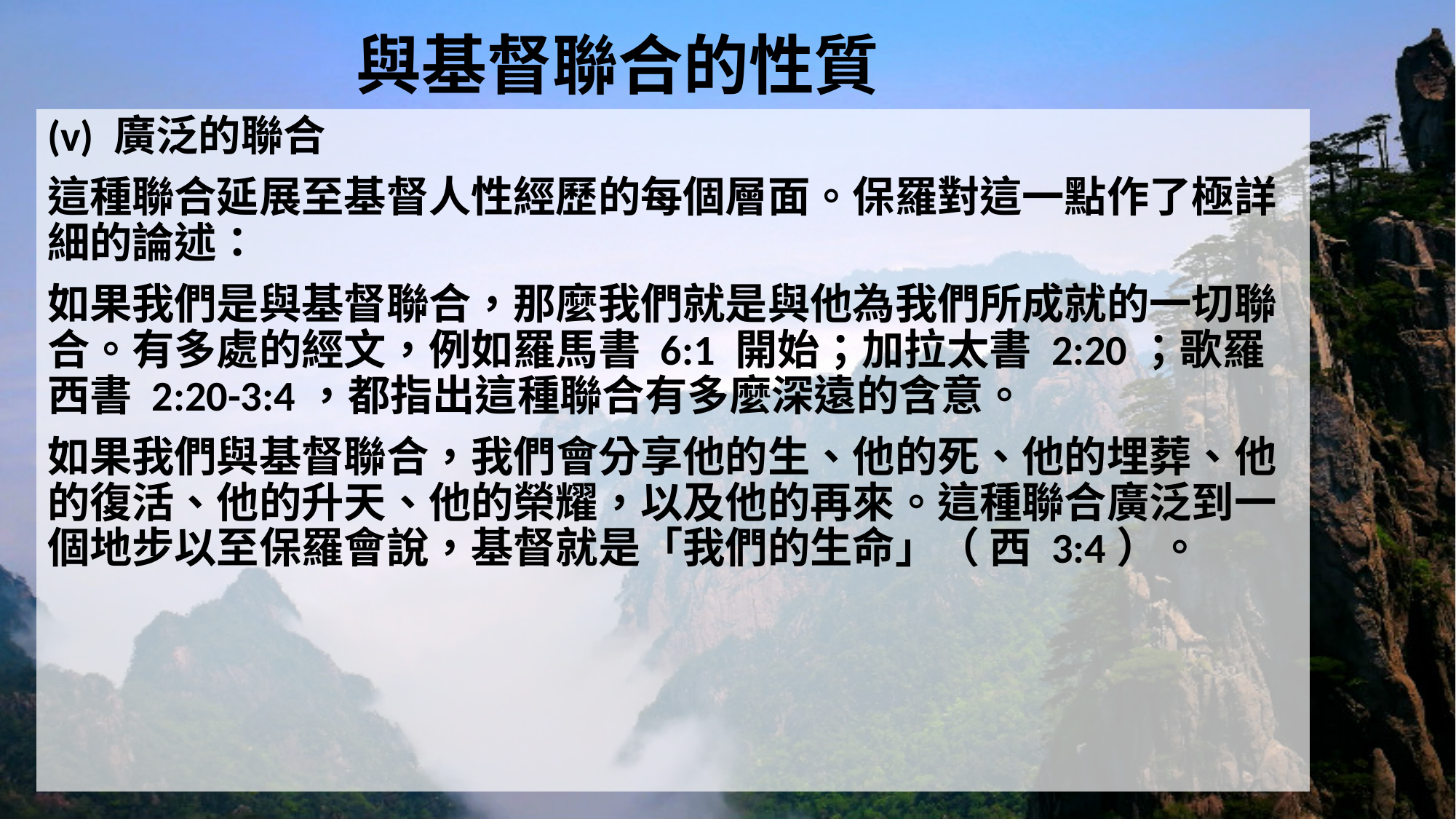

# 與基督聯合的性質
(v) 廣泛的聯合
這種聯合延展至基督人性經歷的每個層面。保羅對這一點作了極詳細的論述：
如果我們是與基督聯合，那麼我們就是與他為我們所成就的一切聯合。有多處的經文，例如羅馬書 6:1 開始；加拉太書 2:20；歌羅西書 2:20-3:4，都指出這種聯合有多麼深遠的含意。
如果我們與基督聯合，我們會分享他的生、他的死、他的埋葬、他的復活、他的升天、他的榮耀，以及他的再來。這種聯合廣泛到一個地步以至保羅會說，基督就是「我們的生命」（ 西 3:4）。